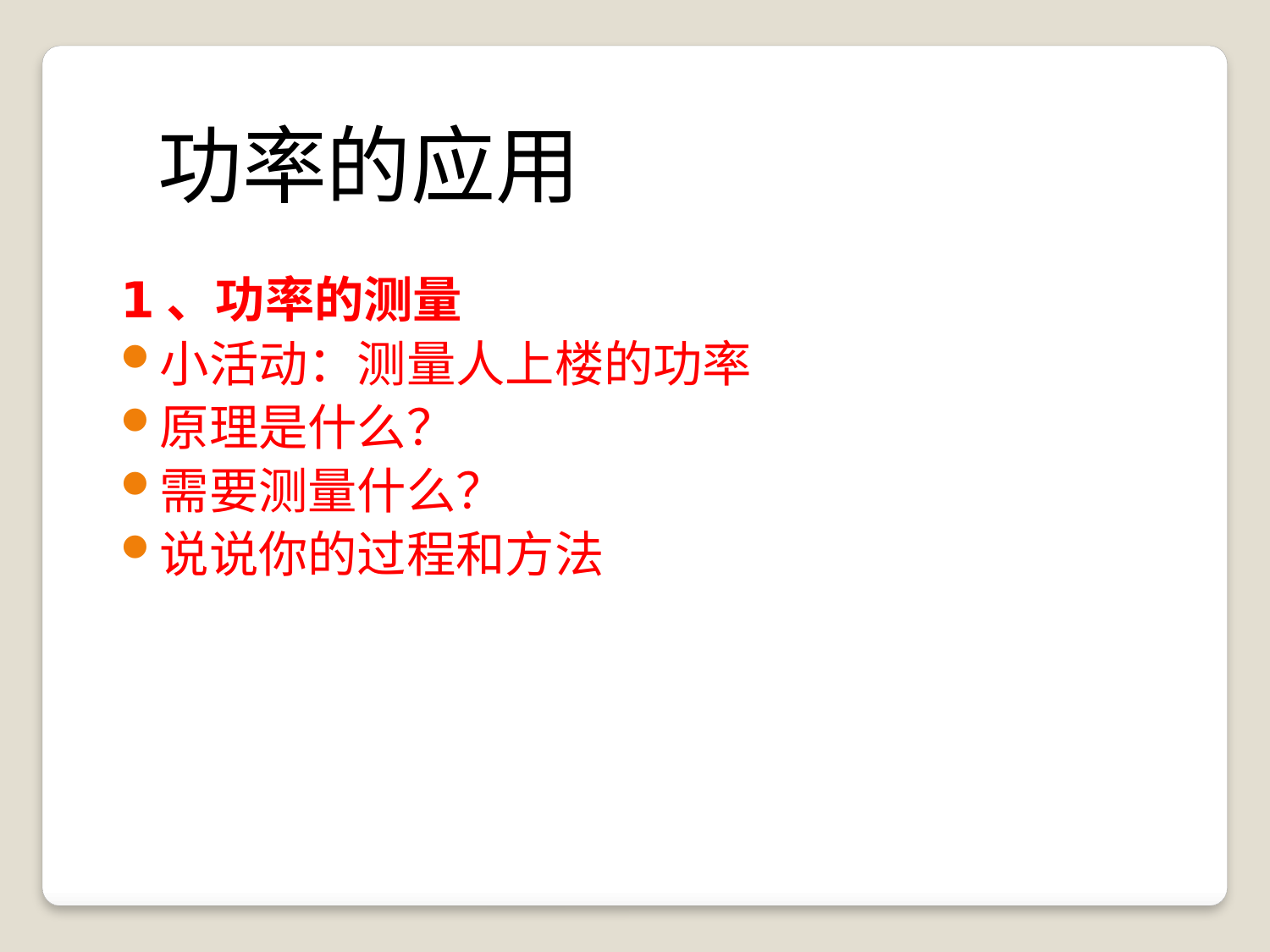

功率的应用
1、功率的测量
小活动：测量人上楼的功率
原理是什么？
需要测量什么？
说说你的过程和方法